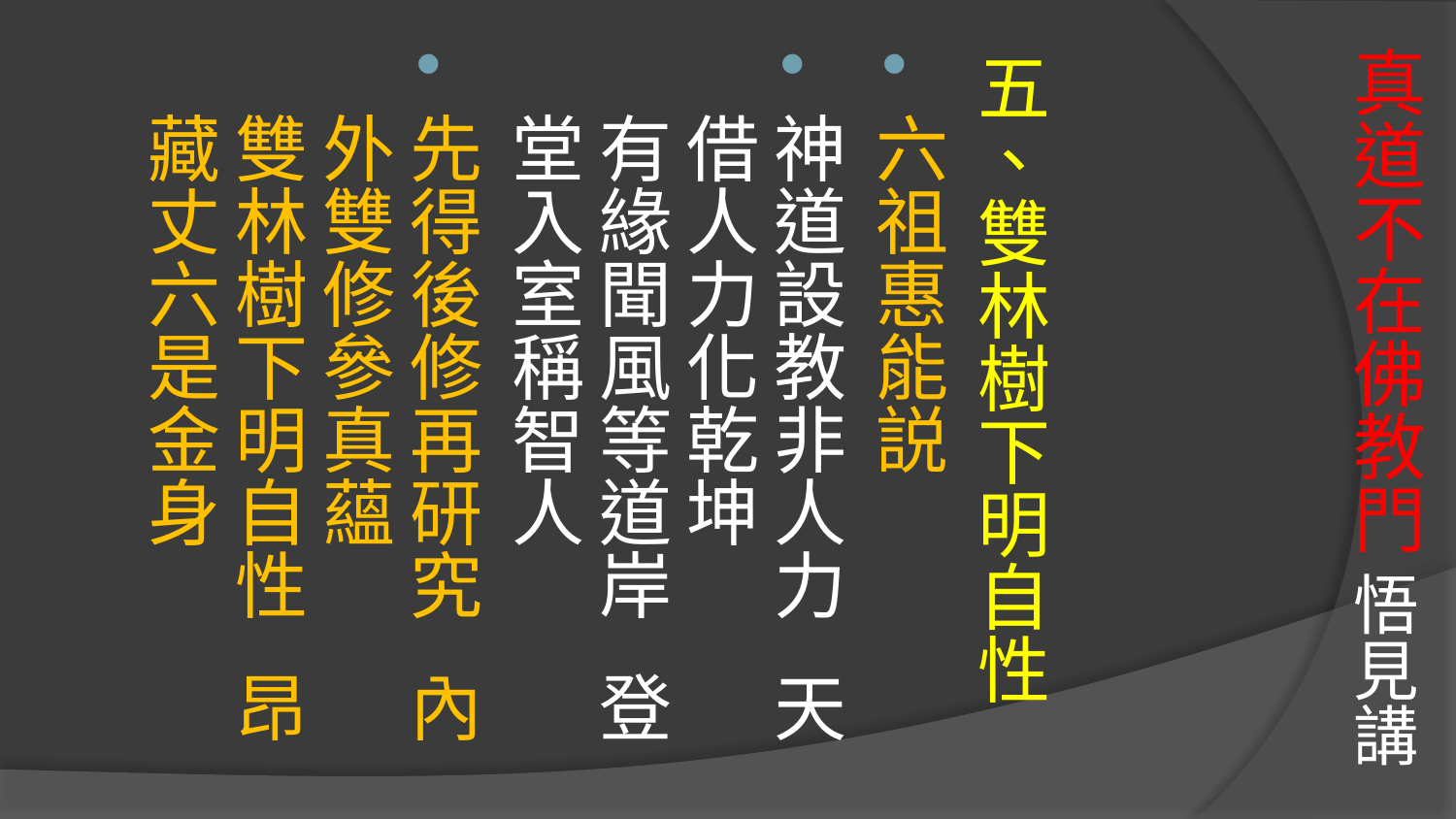

# 真道不在佛教門 悟見講
五、雙林樹下明自性
六祖惠能説
神道設教非人力   天借人力化乾坤 
有緣聞風等道岸   登堂入室稱智人
先得後修再研究   內外雙修參真蘊 
雙林樹下明自性   昂藏丈六是金身